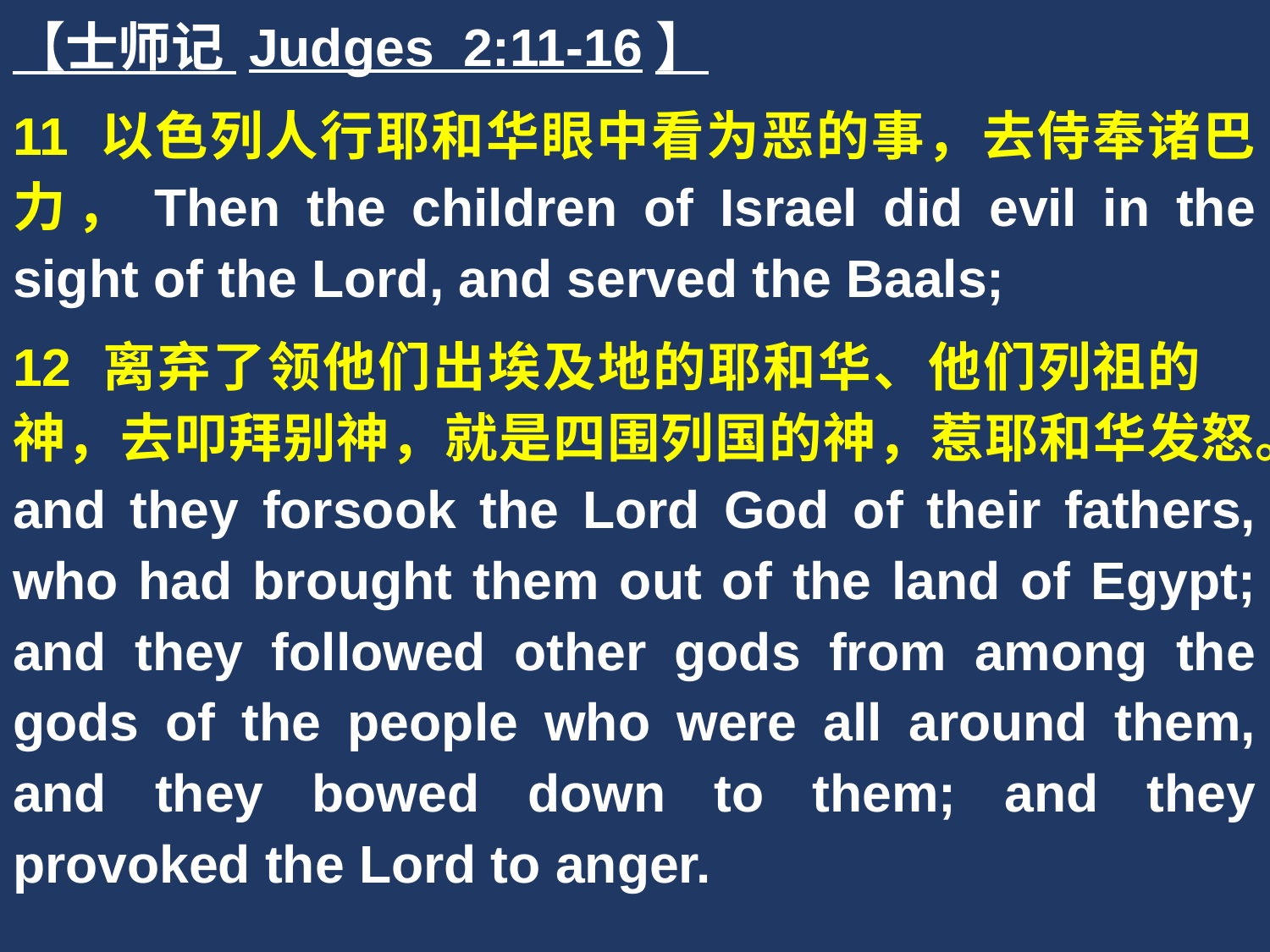

【士师记 Judges  2:11-16】
11 以色列人行耶和华眼中看为恶的事，去侍奉诸巴力，Then the children of Israel did evil in the sight of the Lord, and served the Baals;
12 离弃了领他们出埃及地的耶和华、他们列祖的　神，去叩拜别神，就是四围列国的神，惹耶和华发怒。and they forsook the Lord God of their fathers, who had brought them out of the land of Egypt; and they followed other gods from among the gods of the people who were all around them, and they bowed down to them; and they provoked the Lord to anger.